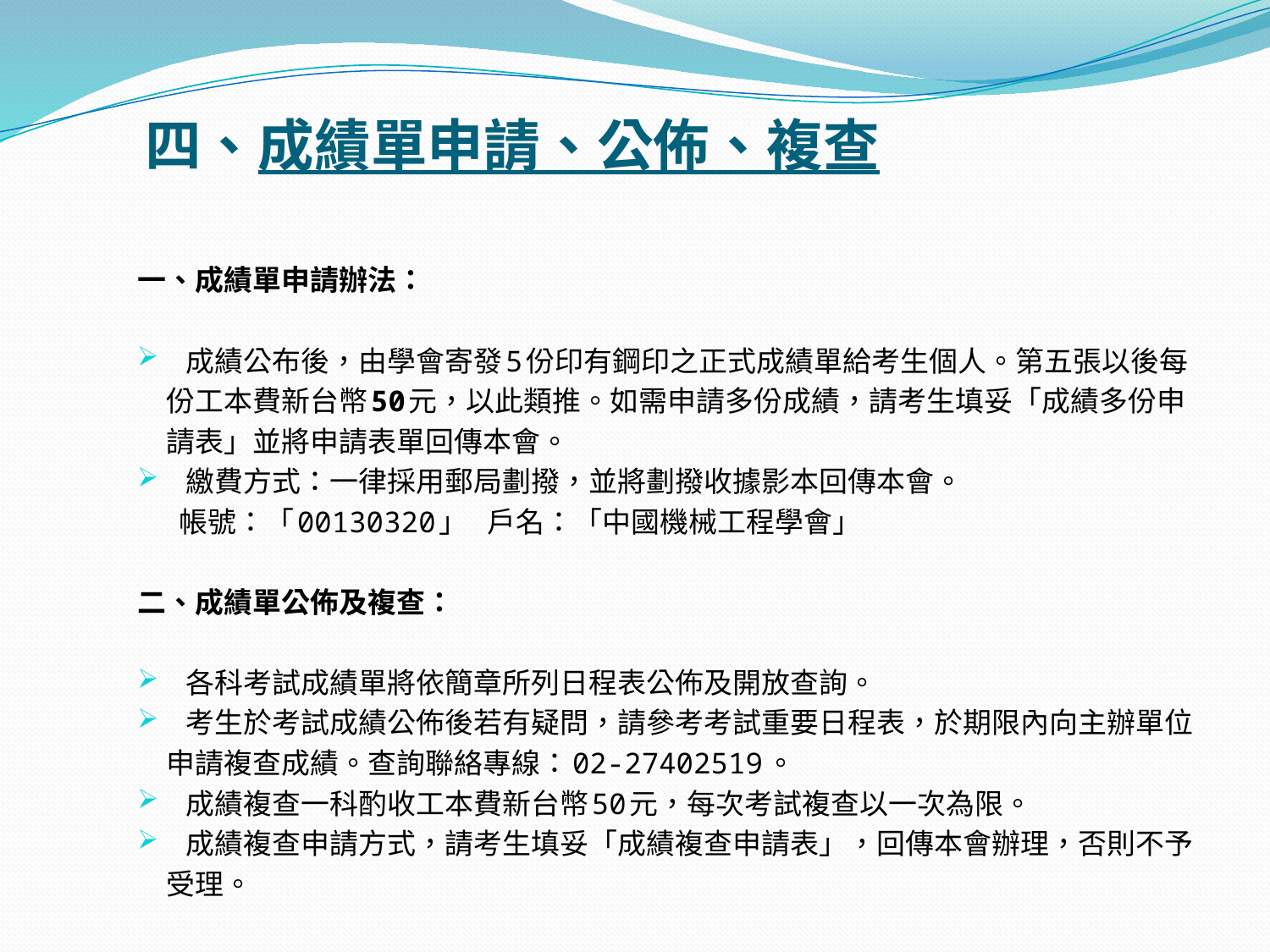

# 四、成績單申請、公佈、複查
一、成績單申請辦法：

 成績公布後，由學會寄發5份印有鋼印之正式成績單給考生個人。第五張以後每
    份工本費新台幣50元，以此類推。如需申請多份成績，請考生填妥「成績多份申
    請表」並將申請表單回傳本會。
 繳費方式：一律採用郵局劃撥，並將劃撥收據影本回傳本會。
      帳號：「00130320」   戶名：「中國機械工程學會」

二、成績單公佈及複查：

 各科考試成績單將依簡章所列日程表公佈及開放查詢。
 考生於考試成績公佈後若有疑問，請參考考試重要日程表，於期限內向主辦單位
    申請複查成績。查詢聯絡專線：02-27402519。
 成績複查一科酌收工本費新台幣50元，每次考試複查以一次為限。
 成績複查申請方式，請考生填妥「成績複查申請表」，回傳本會辦理，否則不予
    受理。